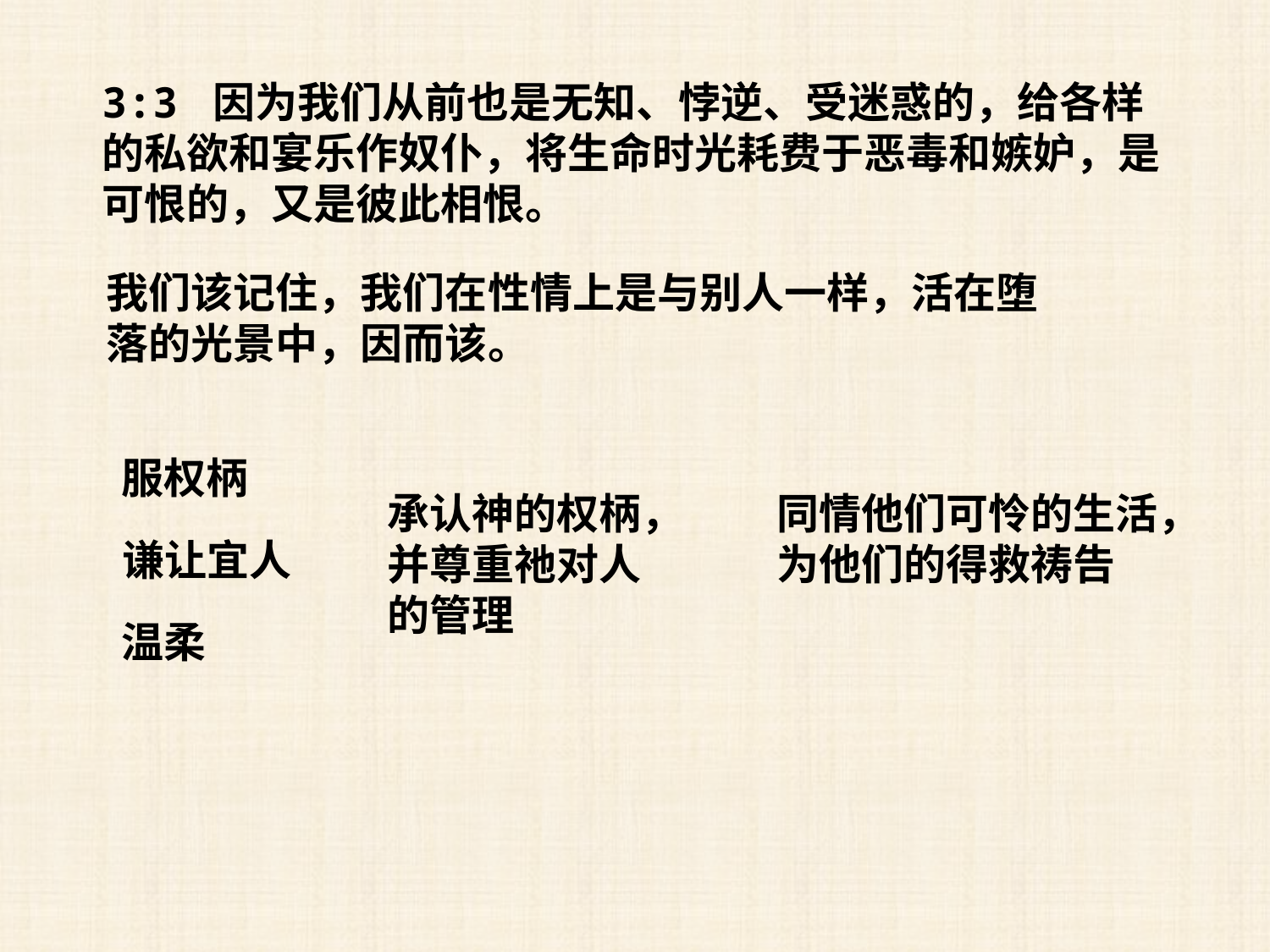

3:3 因为我们从前也是无知、悖逆、受迷惑的，给各样的私欲和宴乐作奴仆，将生命时光耗费于恶毒和嫉妒，是可恨的，又是彼此相恨。
我们该记住，我们在性情上是与别人一样，活在堕落的光景中，因而该。
服权柄
承认神的权柄，并尊重祂对人的管理
同情他们可怜的生活，
为他们的得救祷告
谦让宜人
温柔